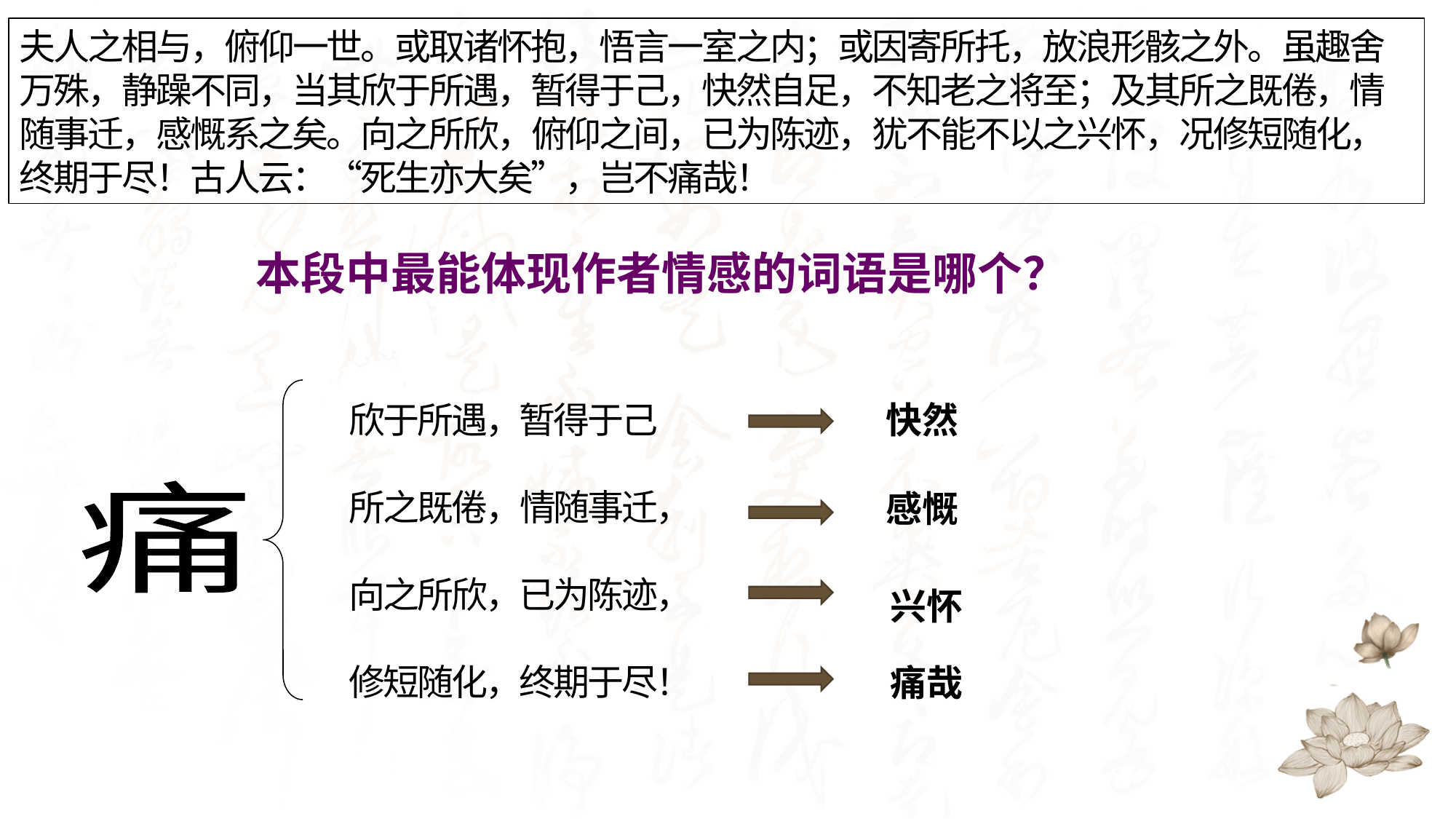

夫人之相与，俯仰一世。或取诸怀抱，悟言一室之内；或因寄所托，放浪形骸之外。虽趣舍万殊，静躁不同，当其欣于所遇，暂得于己，快然自足，不知老之将至；及其所之既倦，情随事迁，感慨系之矣。向之所欣，俯仰之间，已为陈迹，犹不能不以之兴怀，况修短随化，终期于尽！古人云：“死生亦大矣”，岂不痛哉！
# 本段中最能体现作者情感的词语是哪个？

欣于所遇，暂得于己

所之既倦，情随事迁，

向之所欣，已为陈迹，

修短随化，终期于尽！
快然

痛
感慨

兴怀

痛哉